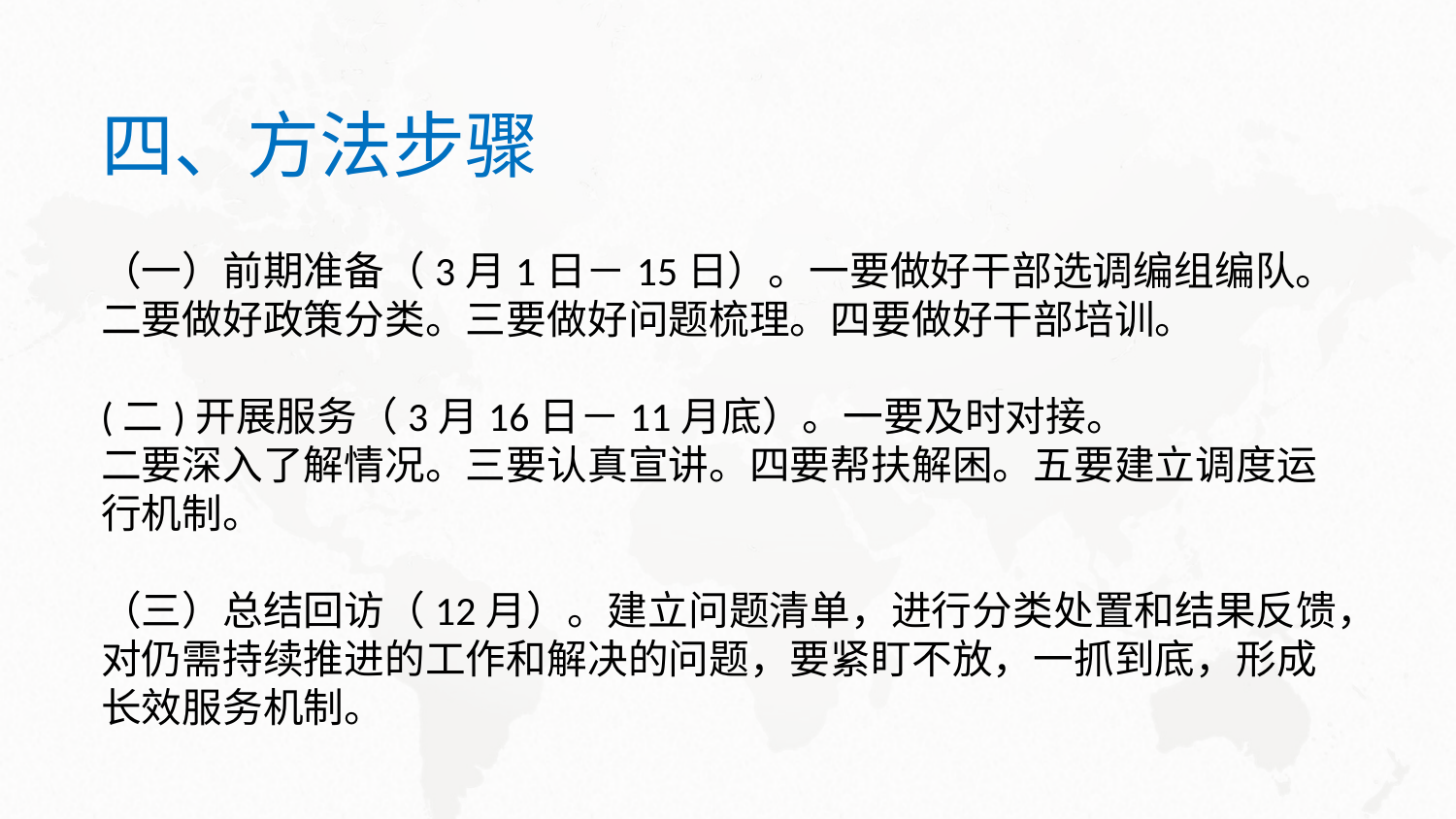

四、方法步骤

（一）前期准备（3月1日－15日）。一要做好干部选调编组编队。二要做好政策分类。三要做好问题梳理。四要做好干部培训。

(二)开展服务（3月16日－11月底）。一要及时对接。
二要深入了解情况。三要认真宣讲。四要帮扶解困。五要建立调度运行机制。

（三）总结回访（12月）。建立问题清单，进行分类处置和结果反馈，对仍需持续推进的工作和解决的问题，要紧盯不放，一抓到底，形成长效服务机制。